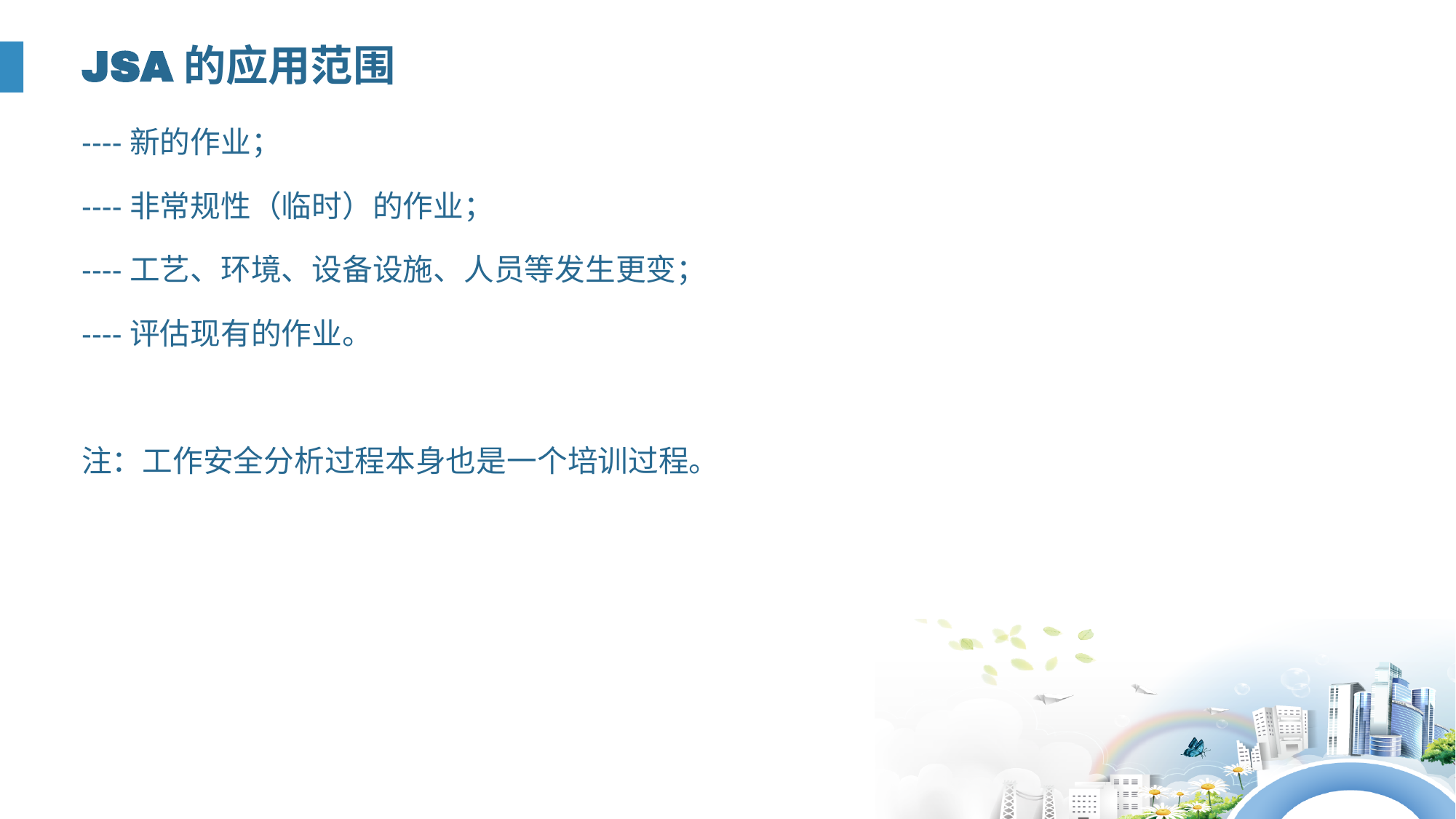

JSA的应用范围
----新的作业；
----非常规性（临时）的作业；
----工艺、环境、设备设施、人员等发生更变；
----评估现有的作业。

注：工作安全分析过程本身也是一个培训过程。